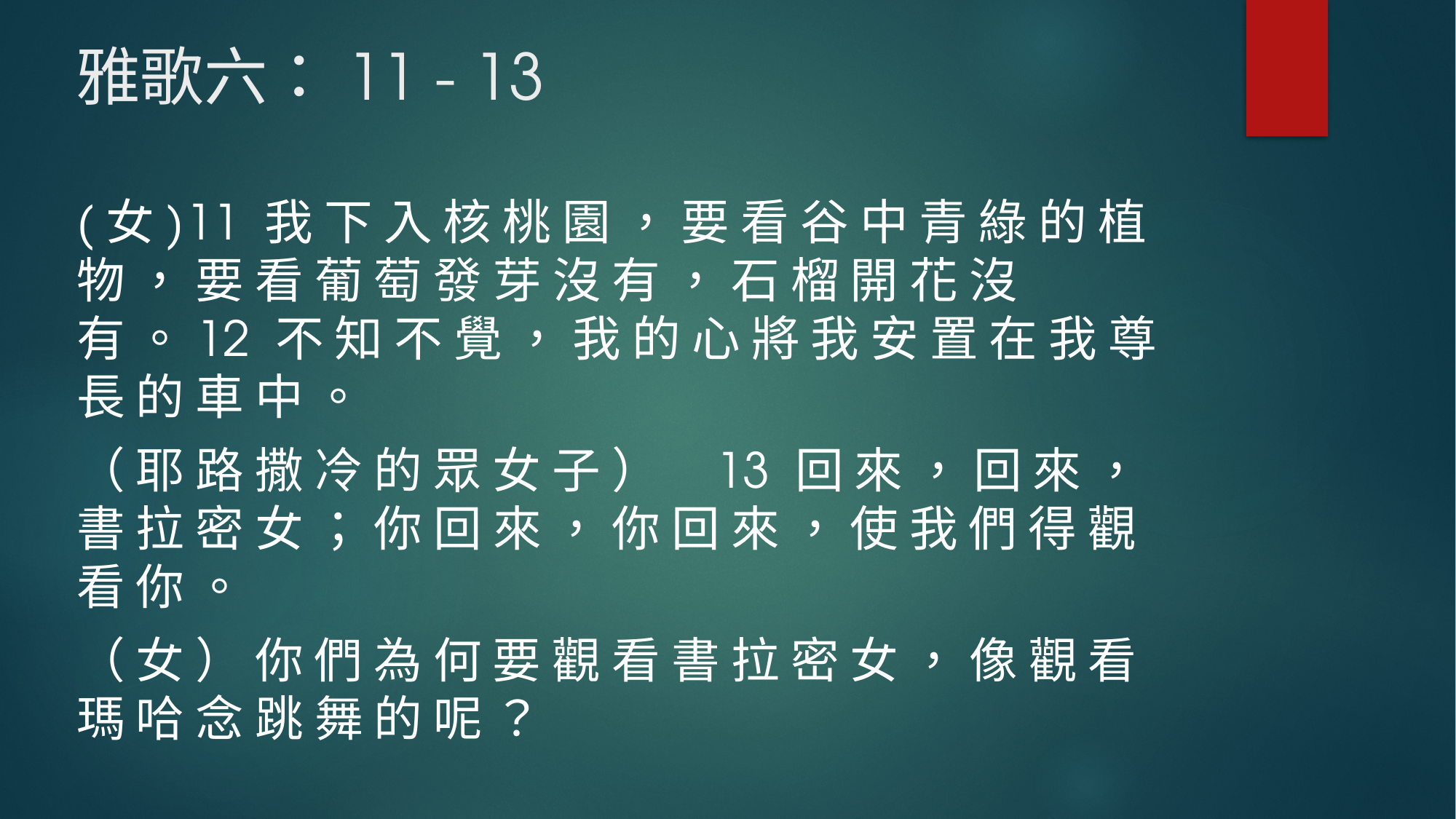

# 雅歌六：11 - 13
(女)	11 我 下 入 核 桃 園 ， 要 看 谷 中 青 綠 的 植 物 ， 要 看 葡 萄 發 芽 沒 有 ， 石 榴 開 花 沒 有 。12 不 知 不 覺 ， 我 的 心 將 我 安 置 在 我 尊 長 的 車 中 。
（ 耶 路 撒 冷 的 眾 女 子 ）    13 回 來 ， 回 來 ， 書 拉 密 女 ； 你 回 來 ， 你 回 來 ， 使 我 們 得 觀 看 你 。
（ 女 ） 你 們 為 何 要 觀 看 書 拉 密 女 ， 像 觀 看 瑪 哈 念 跳 舞 的 呢 ？